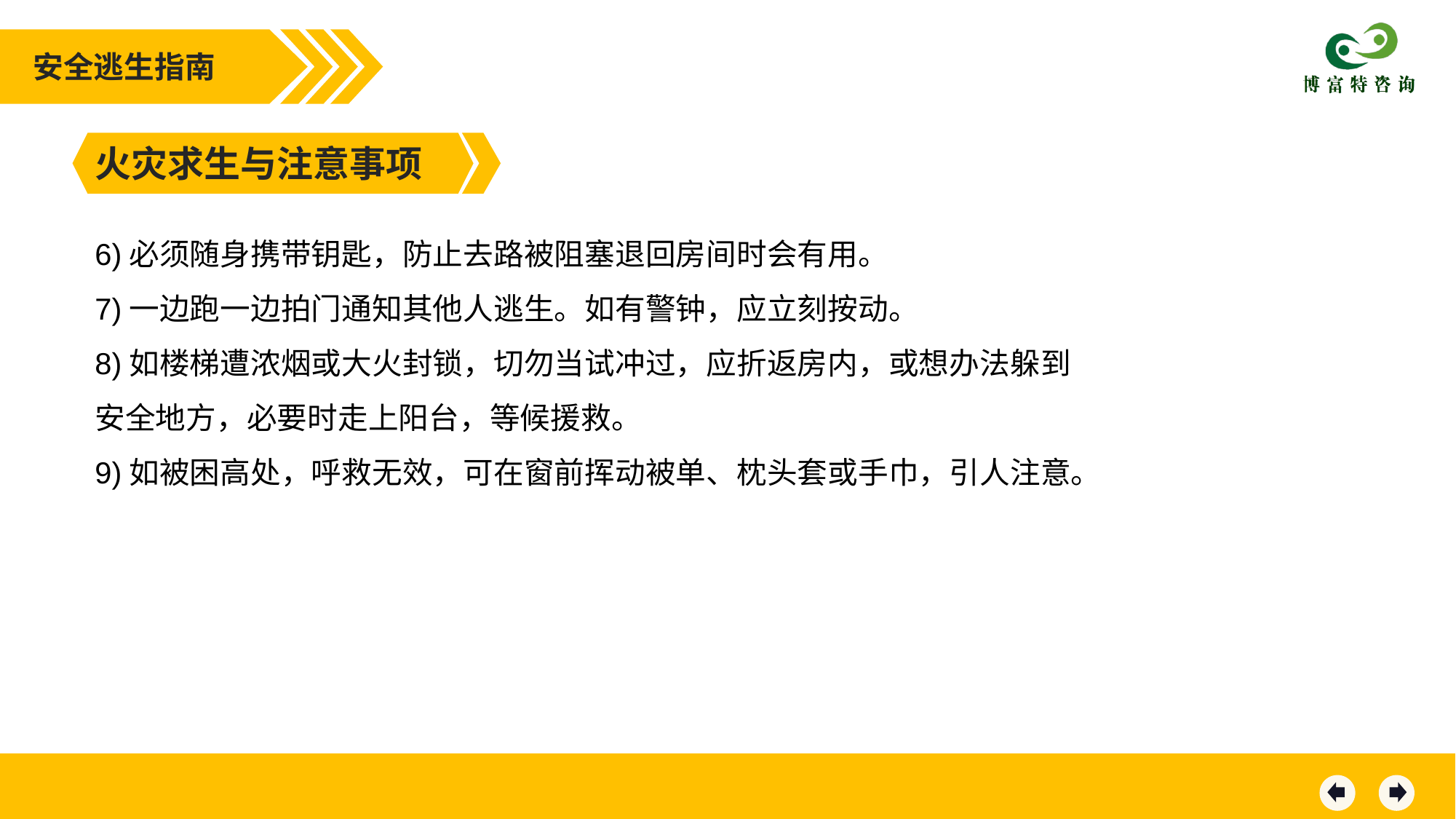

安全逃生指南

火灾求生与注意事项
6)必须随身携带钥匙，防止去路被阻塞退回房间时会有用。
7)一边跑一边拍门通知其他人逃生。如有警钟，应立刻按动。
8)如楼梯遭浓烟或大火封锁，切勿当试冲过，应折返房内，或想办法躲到安全地方，必要时走上阳台，等候援救。
9)如被困高处，呼救无效，可在窗前挥动被单、枕头套或手巾，引人注意。